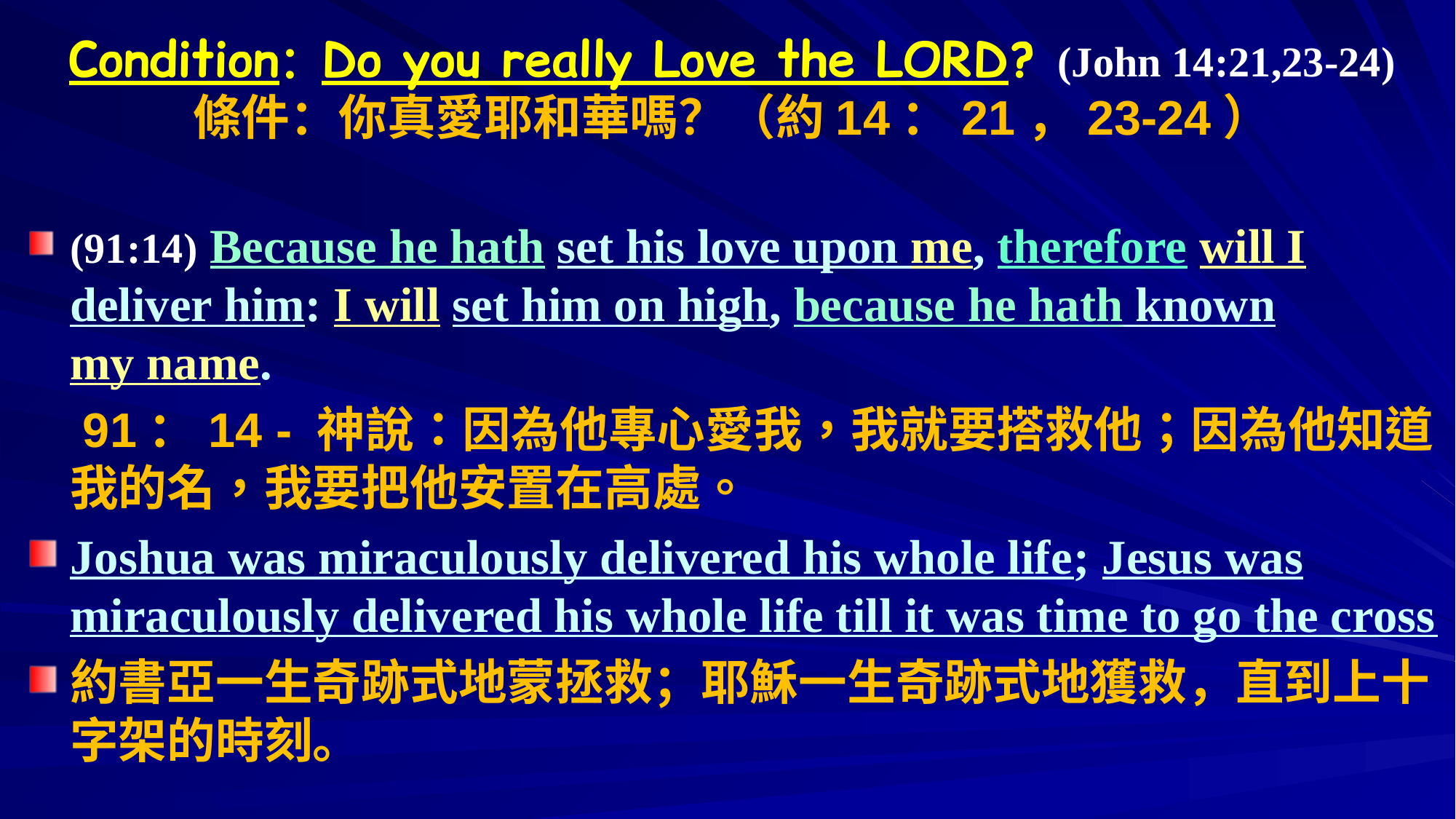

# Condition: Do you really Love the LORD? (John 14:21,23-24) 條件：你真愛耶和華嗎？（約14：21，23-24）
(91:14) Because he hath set his love upon me, therefore will I 	deliver him: I will set him on high, because he hath known	my name.
    91：14 - 神說：因為他專心愛我，我就要搭救他；因為他知道我的名，我要把他安置在高處。
Joshua was miraculously delivered his whole life; Jesus was miraculously delivered his whole life till it was time to go the cross
約書亞一生奇跡式地蒙拯救；耶穌一生奇跡式地獲救，直到上十字架的時刻。